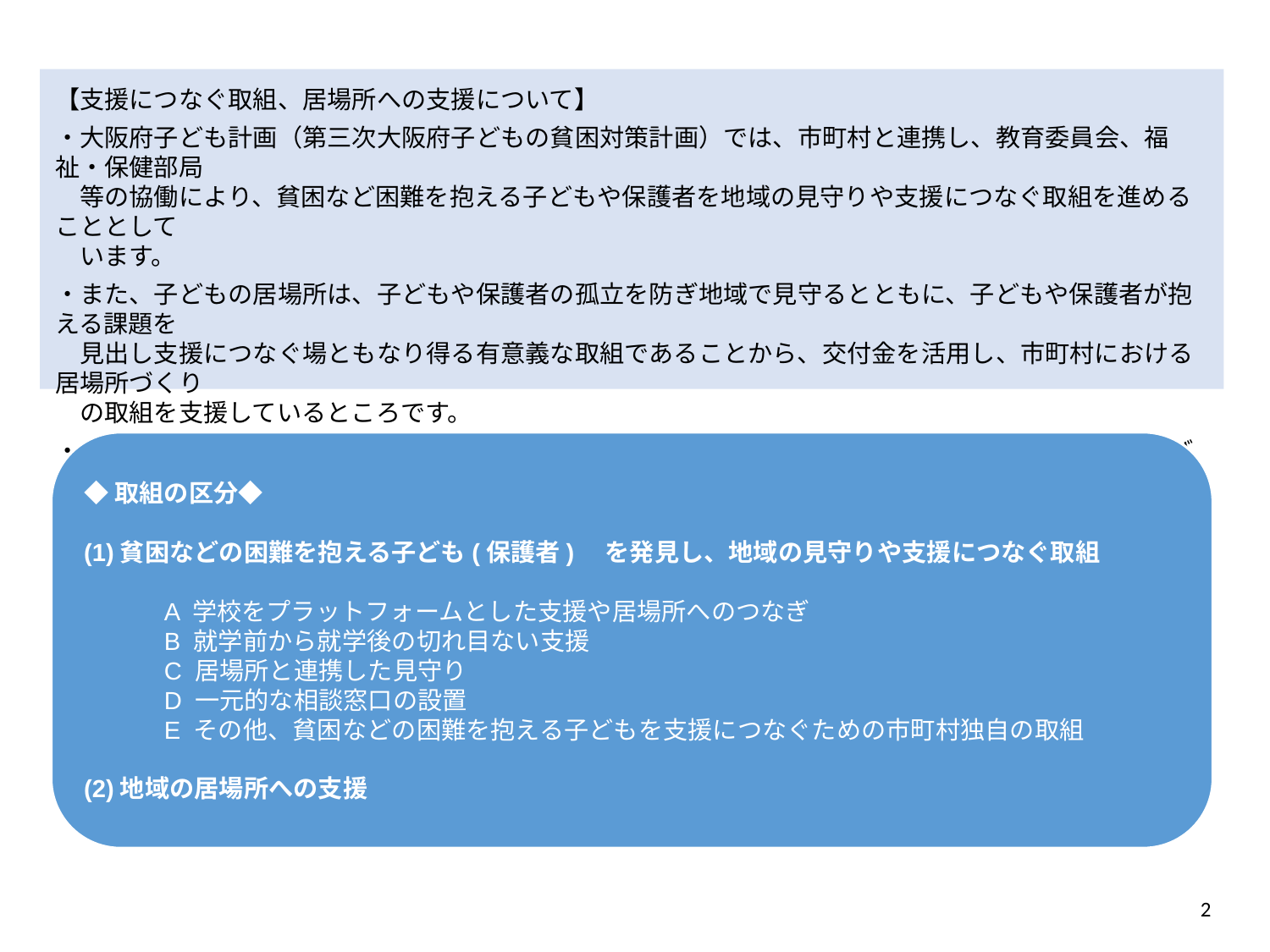

【支援につなぐ取組、居場所への支援について】

・大阪府子ども計画（第三次大阪府子どもの貧困対策計画）では、市町村と連携し、教育委員会、福祉・保健部局
　等の協働により、貧困など困難を抱える子どもや保護者を地域の見守りや支援につなぐ取組を進めることとして
　います。

・また、子どもの居場所は、子どもや保護者の孤立を防ぎ地域で見守るとともに、子どもや保護者が抱える課題を
　見出し支援につなぐ場ともなり得る有意義な取組であることから、交付金を活用し、市町村における居場所づくり
　の取組を支援しているところです。

・この事例集では、市町村が地域の実情に応じて実施する「子どもや保護者を支援につなぐ取組」及び「居場所へ
　の支援」について、紹介しています。
◆取組の区分◆

(1)貧困などの困難を抱える子ども(保護者)　を発見し、地域の見守りや支援につなぐ取組

　　　A 学校をプラットフォームとした支援や居場所へのつなぎ
　　　B 就学前から就学後の切れ目ない支援
　　　C 居場所と連携した見守り
　　　D 一元的な相談窓口の設置
　　　E その他、貧困などの困難を抱える子どもを支援につなぐための市町村独自の取組

(2)地域の居場所への支援
2